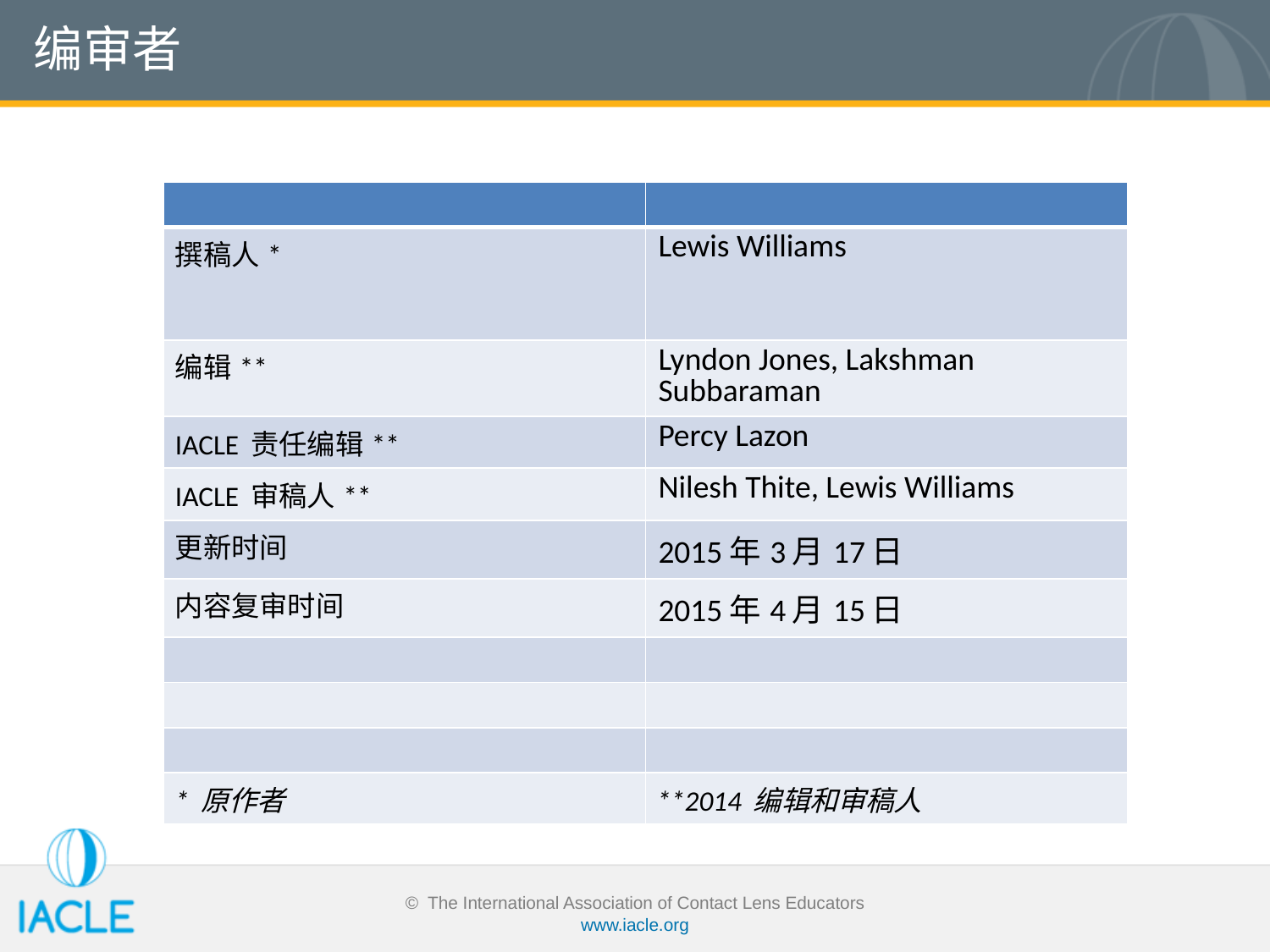

# 编审者
|  |  |
| --- | --- |
| 撰稿人\* | Lewis Williams |
| 编辑\*\* | Lyndon Jones, Lakshman Subbaraman |
| IACLE 责任编辑\*\* | Percy Lazon |
| IACLE 审稿人\*\* | Nilesh Thite, Lewis Williams |
| 更新时间 | 2015年3月17日 |
| 内容复审时间 | 2015年4月15日 |
|  |  |
|  |  |
|  |  |
| \* 原作者 | \*\*2014 编辑和审稿人 |